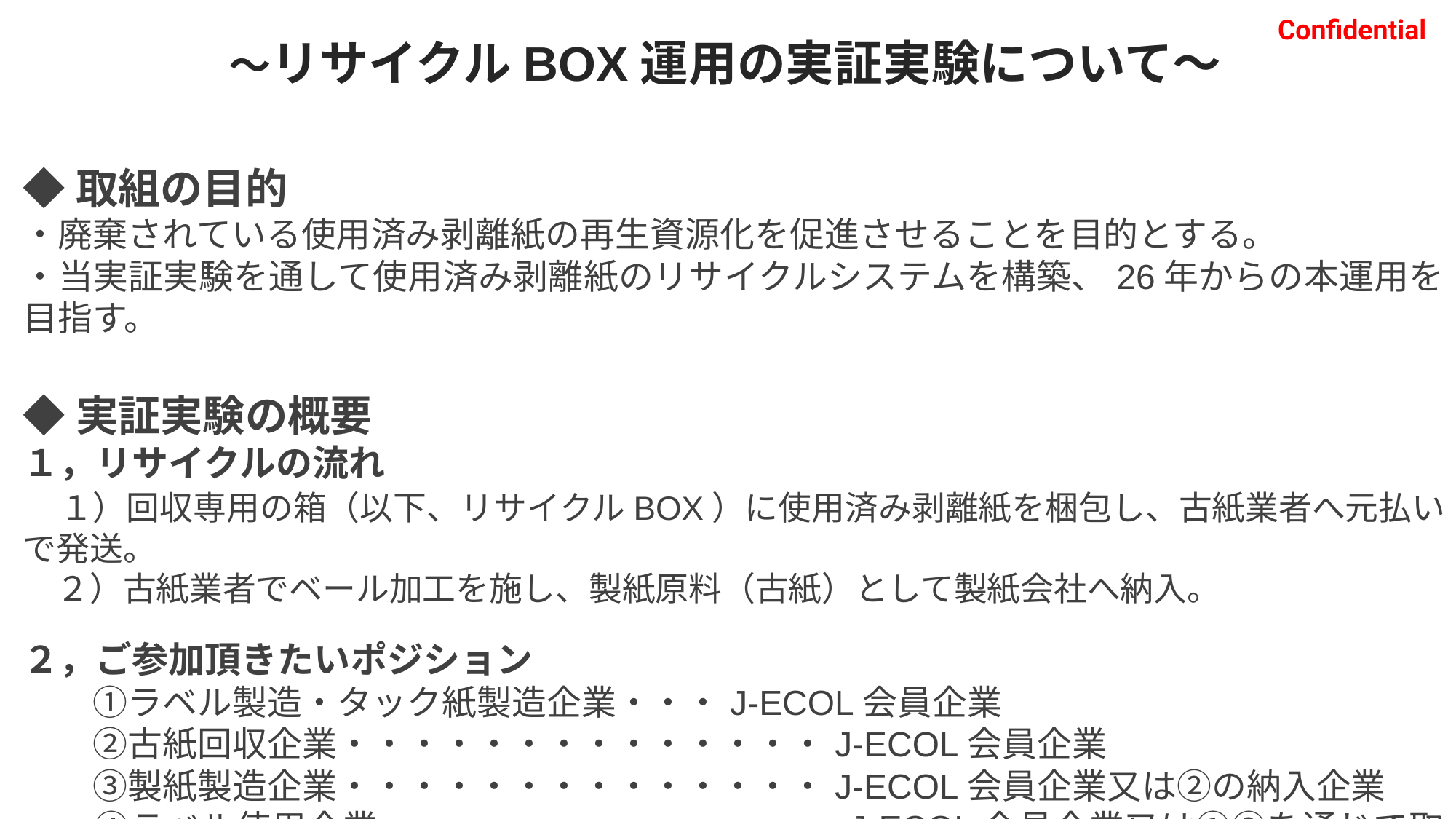

Confidential
～リサイクルBOX運用の実証実験について～
◆取組の目的
・廃棄されている使用済み剥離紙の再生資源化を促進させることを目的とする。
・当実証実験を通して使用済み剥離紙のリサイクルシステムを構築、26年からの本運用を目指す。

◆実証実験の概要
１，リサイクルの流れ
　１）回収専用の箱（以下、リサイクルBOX）に使用済み剥離紙を梱包し、古紙業者へ元払いで発送。
　２）古紙業者でベール加工を施し、製紙原料（古紙）として製紙会社へ納入。

２，ご参加頂きたいポジション
　　①ラベル製造・タック紙製造企業・・・J-ECOL会員企業
　　②古紙回収企業・・・・・・・・・・・・・・J-ECOL会員企業
　　③製紙製造企業・・・・・・・・・・・・・・J-ECOL会員企業又は②の納入企業
　　④ラベル使用企業・・・・・・・・・・・・・J-ECOL会員企業又は①②を通じて取組みを理解頂いた企業